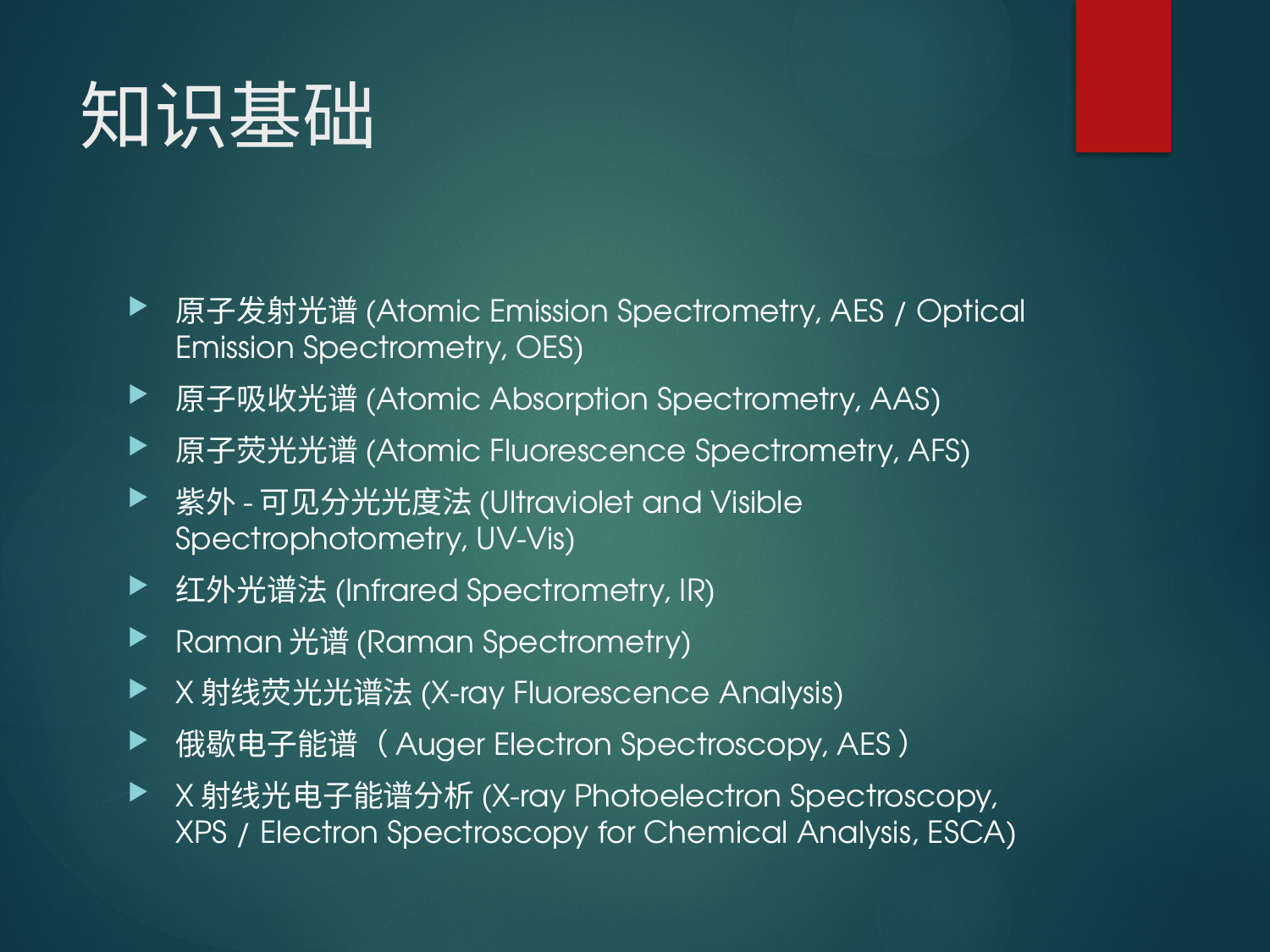

# 知识基础
原子发射光谱(Atomic Emission Spectrometry, AES / Optical Emission Spectrometry, OES)
原子吸收光谱(Atomic Absorption Spectrometry, AAS)
原子荧光光谱(Atomic Fluorescence Spectrometry, AFS)
紫外-可见分光光度法(Ultraviolet and Visible Spectrophotometry, UV-Vis)
红外光谱法(Infrared Spectrometry, IR)
Raman光谱(Raman Spectrometry)
X射线荧光光谱法(X-ray Fluorescence Analysis)
俄歇电子能谱（Auger Electron Spectroscopy, AES）
X射线光电子能谱分析(X-ray Photoelectron Spectroscopy, XPS / Electron Spectroscopy for Chemical Analysis, ESCA)